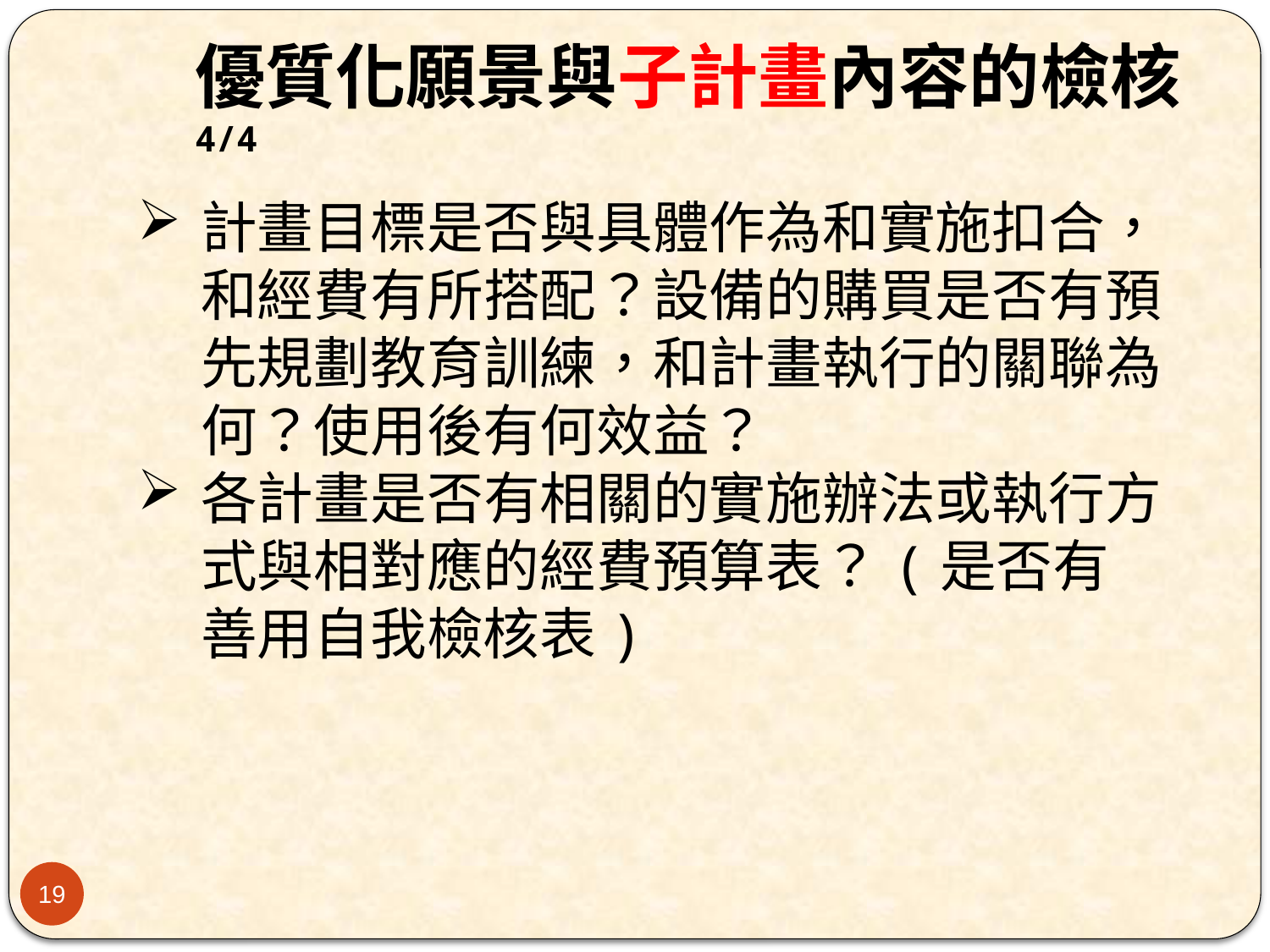

# 優質化願景與子計畫內容的檢核4/4
計畫目標是否與具體作為和實施扣合，和經費有所搭配？設備的購買是否有預先規劃教育訓練，和計畫執行的關聯為何？使用後有何效益？
各計畫是否有相關的實施辦法或執行方式與相對應的經費預算表？(是否有善用自我檢核表)
19